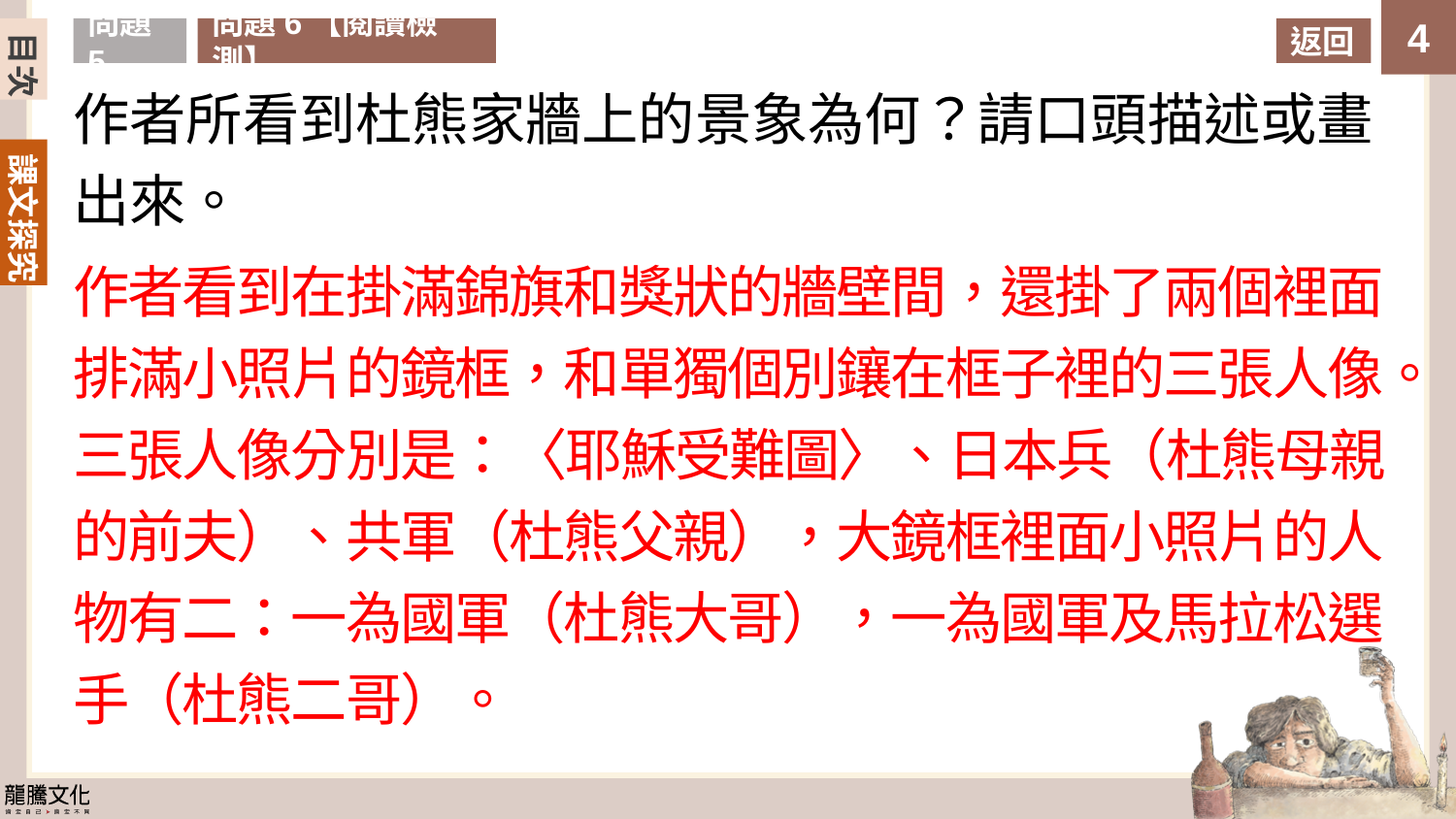

目次
問題5
問題6【閱讀檢測】
返回
作者所看到杜熊家牆上的景象為何？請口頭描述或畫出來。
作者看到在掛滿錦旗和獎狀的牆壁間，還掛了兩個裡面排滿小照片的鏡框，和單獨個別鑲在框子裡的三張人像。三張人像分別是：〈耶穌受難圖〉、日本兵（杜熊母親的前夫）、共軍（杜熊父親），大鏡框裡面小照片的人物有二：一為國軍（杜熊大哥），一為國軍及馬拉松選手（杜熊二哥）。